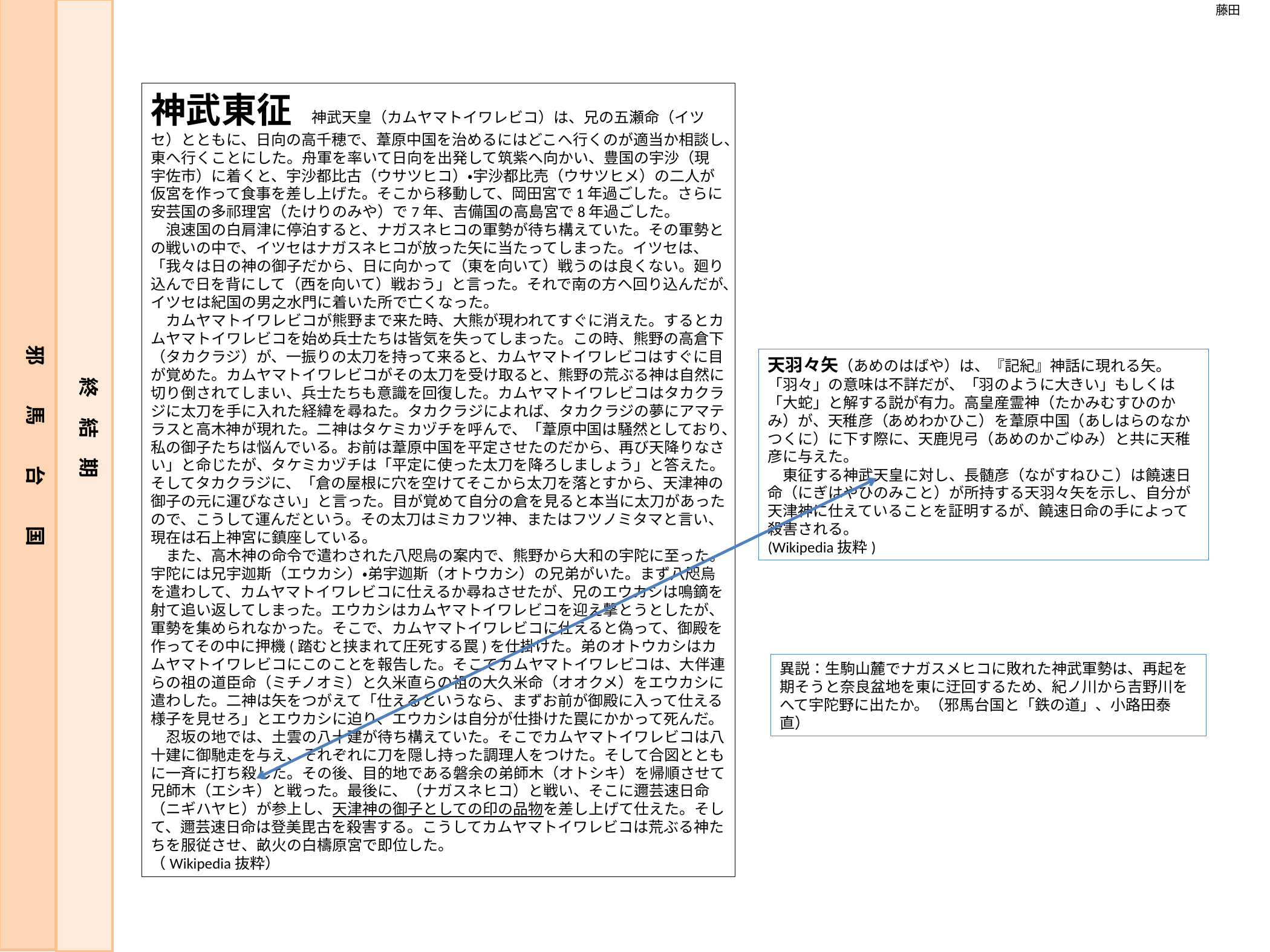

藤田

神武東征　神武天皇（カムヤマトイワレビコ）は、兄の五瀬命（イツセ）とともに、日向の高千穂で、葦原中国を治めるにはどこへ行くのが適当か相談し、東へ行くことにした。舟軍を率いて日向を出発して筑紫へ向かい、豊国の宇沙（現 宇佐市）に着くと、宇沙都比古（ウサツヒコ）・宇沙都比売（ウサツヒメ）の二人が仮宮を作って食事を差し上げた。そこから移動して、岡田宮で1年過ごした。さらに安芸国の多祁理宮（たけりのみや）で7年、吉備国の高島宮で8年過ごした。
　浪速国の白肩津に停泊すると、ナガスネヒコの軍勢が待ち構えていた。その軍勢との戦いの中で、イツセはナガスネヒコが放った矢に当たってしまった。イツセは、「我々は日の神の御子だから、日に向かって（東を向いて）戦うのは良くない。廻り込んで日を背にして（西を向いて）戦おう」と言った。それで南の方へ回り込んだが、イツセは紀国の男之水門に着いた所で亡くなった。
　カムヤマトイワレビコが熊野まで来た時、大熊が現われてすぐに消えた。するとカムヤマトイワレビコを始め兵士たちは皆気を失ってしまった。この時、熊野の高倉下（タカクラジ）が、一振りの太刀を持って来ると、カムヤマトイワレビコはすぐに目が覚めた。カムヤマトイワレビコがその太刀を受け取ると、熊野の荒ぶる神は自然に切り倒されてしまい、兵士たちも意識を回復した。カムヤマトイワレビコはタカクラジに太刀を手に入れた経緯を尋ねた。タカクラジによれば、タカクラジの夢にアマテラスと高木神が現れた。二神はタケミカヅチを呼んで、「葦原中国は騒然としており、私の御子たちは悩んでいる。お前は葦原中国を平定させたのだから、再び天降りなさい」と命じたが、タケミカヅチは「平定に使った太刀を降ろしましょう」と答えた。そしてタカクラジに、「倉の屋根に穴を空けてそこから太刀を落とすから、天津神の御子の元に運びなさい」と言った。目が覚めて自分の倉を見ると本当に太刀があったので、こうして運んだという。その太刀はミカフツ神、またはフツノミタマと言い、現在は石上神宮に鎮座している。
　また、高木神の命令で遣わされた八咫烏の案内で、熊野から大和の宇陀に至った。宇陀には兄宇迦斯（エウカシ）・弟宇迦斯（オトウカシ）の兄弟がいた。まず八咫烏を遣わして、カムヤマトイワレビコに仕えるか尋ねさせたが、兄のエウカシは鳴鏑を射て追い返してしまった。エウカシはカムヤマトイワレビコを迎え撃とうとしたが、軍勢を集められなかった。そこで、カムヤマトイワレビコに仕えると偽って、御殿を作ってその中に押機(踏むと挟まれて圧死する罠)を仕掛けた。弟のオトウカシはカムヤマトイワレビコにこのことを報告した。そこでカムヤマトイワレビコは、大伴連らの祖の道臣命（ミチノオミ）と久米直らの祖の大久米命（オオクメ）をエウカシに遣わした。二神は矢をつがえて「仕えるというなら、まずお前が御殿に入って仕える様子を見せろ」とエウカシに迫り、エウカシは自分が仕掛けた罠にかかって死んだ。
　忍坂の地では、土雲の八十建が待ち構えていた。そこでカムヤマトイワレビコは八十建に御馳走を与え、それぞれに刀を隠し持った調理人をつけた。そして合図とともに一斉に打ち殺した。その後、目的地である磐余の弟師木（オトシキ）を帰順させて兄師木（エシキ）と戦った。最後に、（ナガスネヒコ）と戦い、そこに邇芸速日命（ニギハヤヒ）が参上し、天津神の御子としての印の品物を差し上げて仕えた。そして、邇芸速日命は登美毘古を殺害する。こうしてカムヤマトイワレビコは荒ぶる神たちを服従させ、畝火の白檮原宮で即位した。
（Wikipedia抜粋）
邪　　馬　　台　　国
天羽々矢（あめのはばや）は、『記紀』神話に現れる矢。「羽々」の意味は不詳だが、「羽のように大きい」もしくは「大蛇」と解する説が有力。高皇産霊神（たかみむすひのかみ）が、天稚彦（あめわかひこ）を葦原中国（あしはらのなかつくに）に下す際に、天鹿児弓（あめのかごゆみ）と共に天稚彦に与えた。
　東征する神武天皇に対し、長髄彦（ながすねひこ）は饒速日命（にぎはやひのみこと）が所持する天羽々矢を示し、自分が天津神に仕えていることを証明するが、饒速日命の手によって殺害される。
(Wikipedia抜粋)
終　結　期
異説：生駒山麓でナガスメヒコに敗れた神武軍勢は、再起を期そうと奈良盆地を東に迂回するため、紀ノ川から吉野川をへて宇陀野に出たか。（邪馬台国と「鉄の道」、小路田泰直）